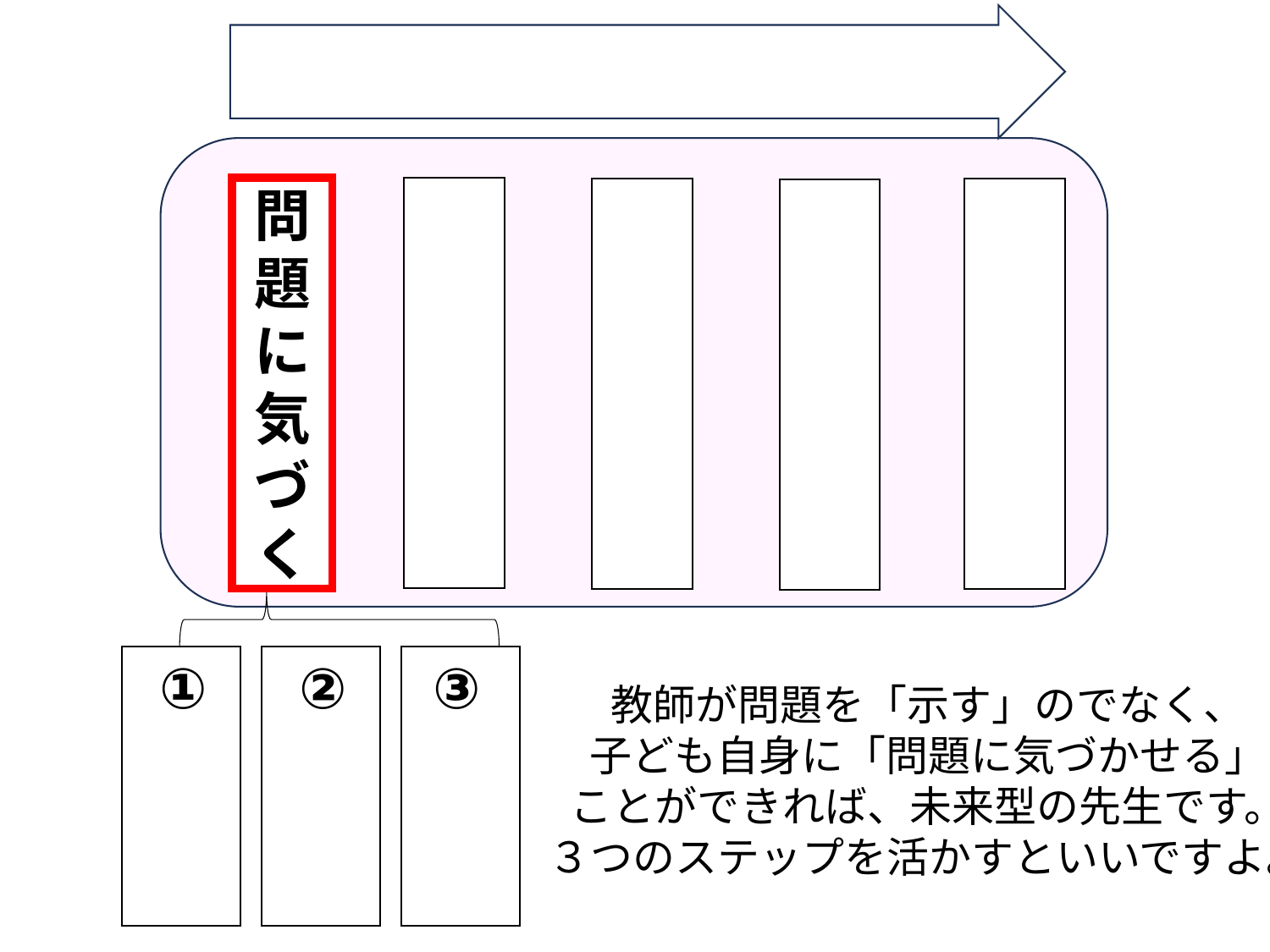

問題に気づく

③
②

①

教師が問題を「示す」のでなく、
子ども自身に「問題に気づかせる」
ことができれば、未来型の先生です。
３つのステップを活かすといいですよ。